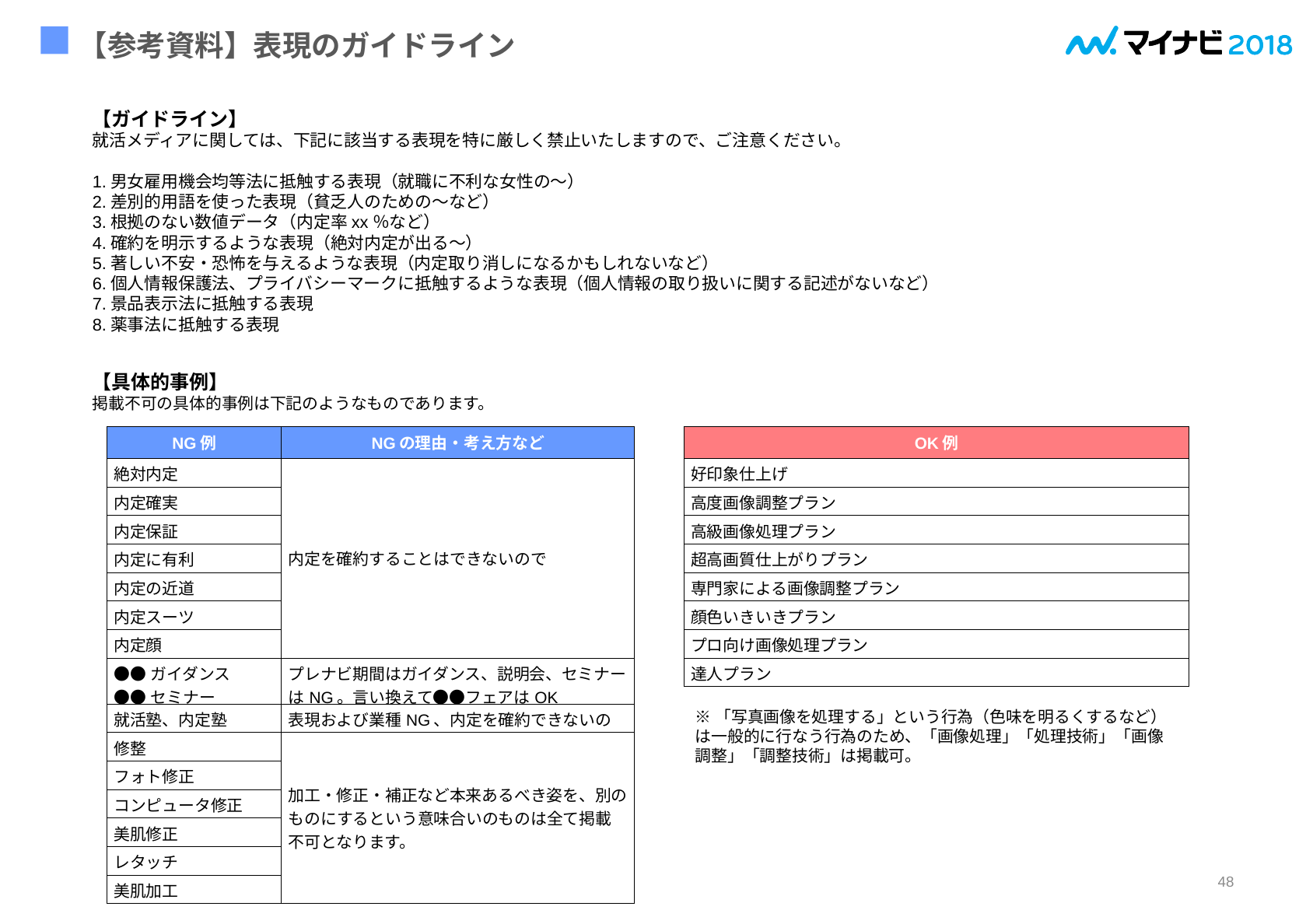

# 【参考資料】表現のガイドライン
【ガイドライン】
就活メディアに関しては、下記に該当する表現を特に厳しく禁止いたしますので、ご注意ください。

1.男女雇用機会均等法に抵触する表現（就職に不利な女性の～）
2.差別的用語を使った表現（貧乏人のための～など）
3.根拠のない数値データ（内定率xx％など）
4.確約を明示するような表現（絶対内定が出る～）
5.著しい不安・恐怖を与えるような表現（内定取り消しになるかもしれないなど）
6.個人情報保護法、プライバシーマークに抵触するような表現（個人情報の取り扱いに関する記述がないなど）
7.景品表示法に抵触する表現
8.薬事法に抵触する表現
【具体的事例】
掲載不可の具体的事例は下記のようなものであります。

| NG例 | NGの理由・考え方など |
| --- | --- |
| 絶対内定 | 内定を確約することはできないので |
| 内定確実 |  |
| 内定保証 |  |
| 内定に有利 |  |
| 内定の近道 |  |
| 内定スーツ |  |
| 内定顔 |  |
| ●●ガイダンス ●●セミナー | プレナビ期間はガイダンス、説明会、セミナーはNG。言い換えて●●フェアはOK |
| 就活塾、内定塾 | 表現および業種NG、内定を確約できないので |
| 修整 | 加工・修正・補正など本来あるべき姿を、別のものにするという意味合いのものは全て掲載不可となります。 |
| フォト修正 |  |
| コンピュータ修正 |  |
| 美肌修正 |  |
| レタッチ |  |
| 美肌加工 |  |
| OK例 |
| --- |
| 好印象仕上げ |
| 高度画像調整プラン |
| 高級画像処理プラン |
| 超高画質仕上がりプラン |
| 専門家による画像調整プラン |
| 顔色いきいきプラン |
| プロ向け画像処理プラン |
| 達人プラン |
※「写真画像を処理する」という行為（色味を明るくするなど）は一般的に行なう行為のため、「画像処理」「処理技術」「画像調整」「調整技術」は掲載可。
48